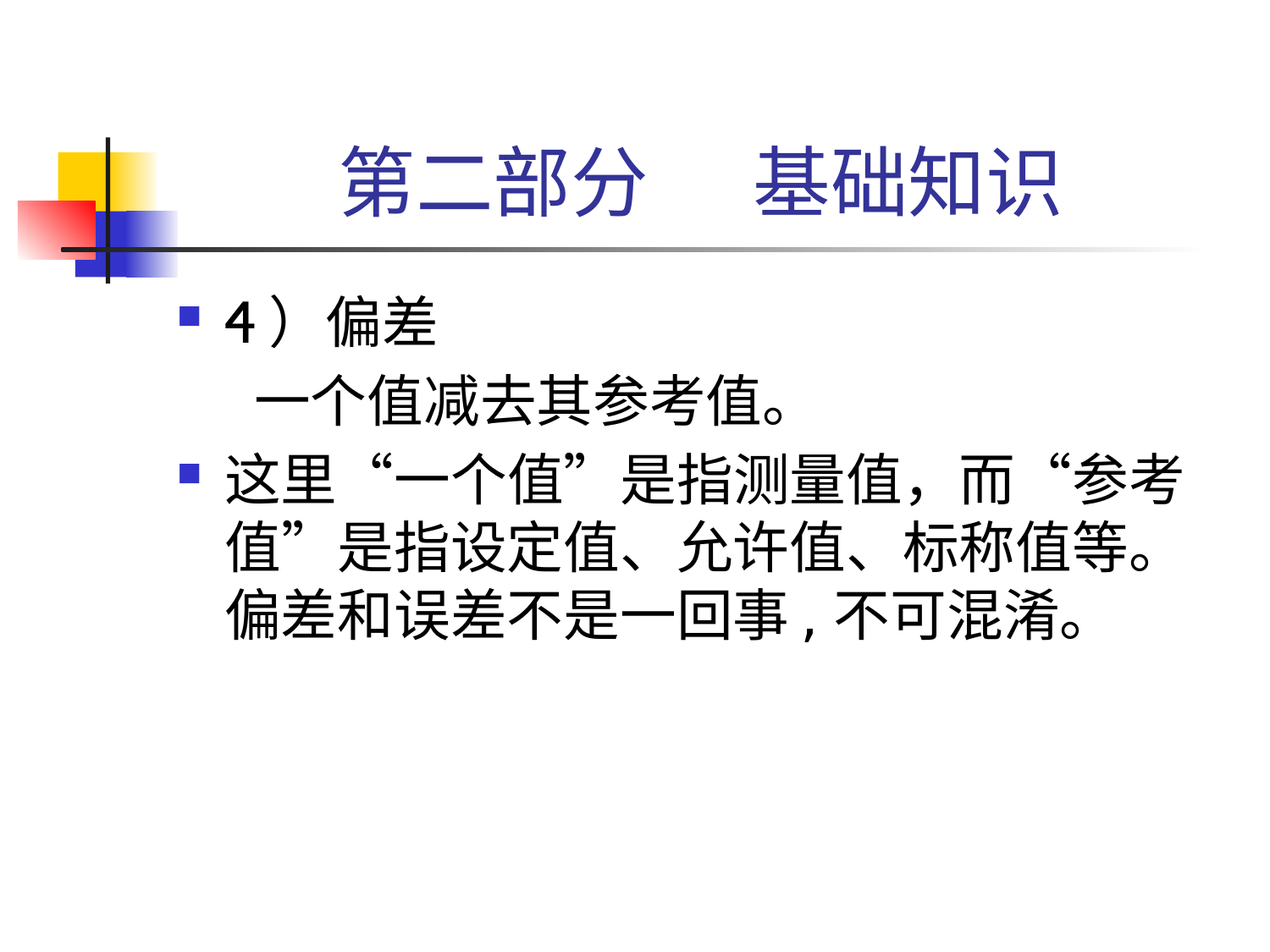

# 第二部分      基础知识
4）偏差
     一个值减去其参考值。
这里“一个值”是指测量值，而“参考值”是指设定值、允许值、标称值等。偏差和误差不是一回事,不可混淆。